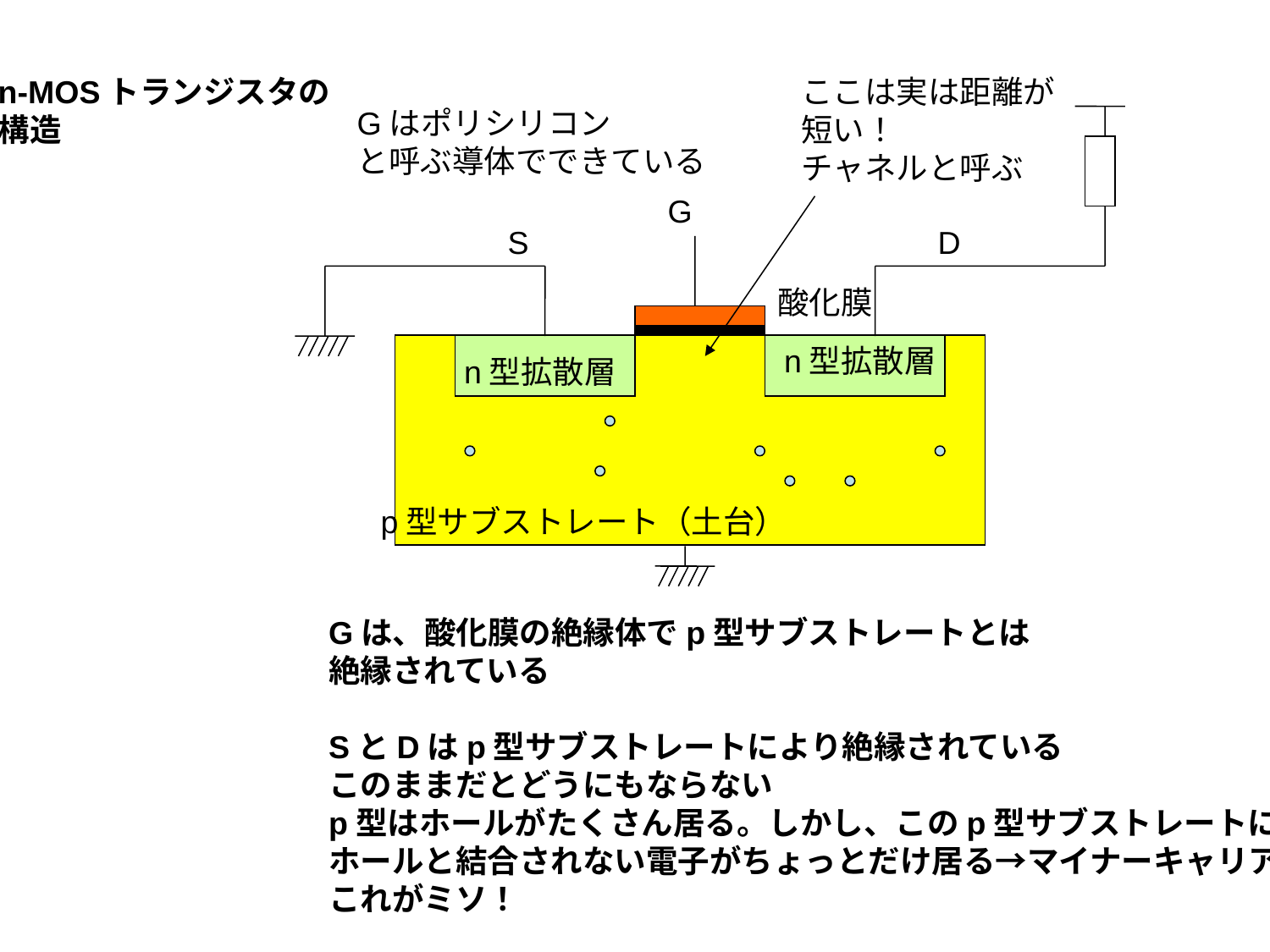

n-MOSトランジスタの
構造
ここは実は距離が
短い！
チャネルと呼ぶ
Gはポリシリコン
と呼ぶ導体でできている

G

S
D

酸化膜

n型拡散層

n型拡散層

p型サブストレート（土台）

Gは、酸化膜の絶縁体でp型サブストレートとは
絶縁されている

SとDはp型サブストレートにより絶縁されている
このままだとどうにもならない
p型はホールがたくさん居る。しかし、このp型サブストレートには
ホールと結合されない電子がちょっとだけ居る→マイナーキャリア
これがミソ！